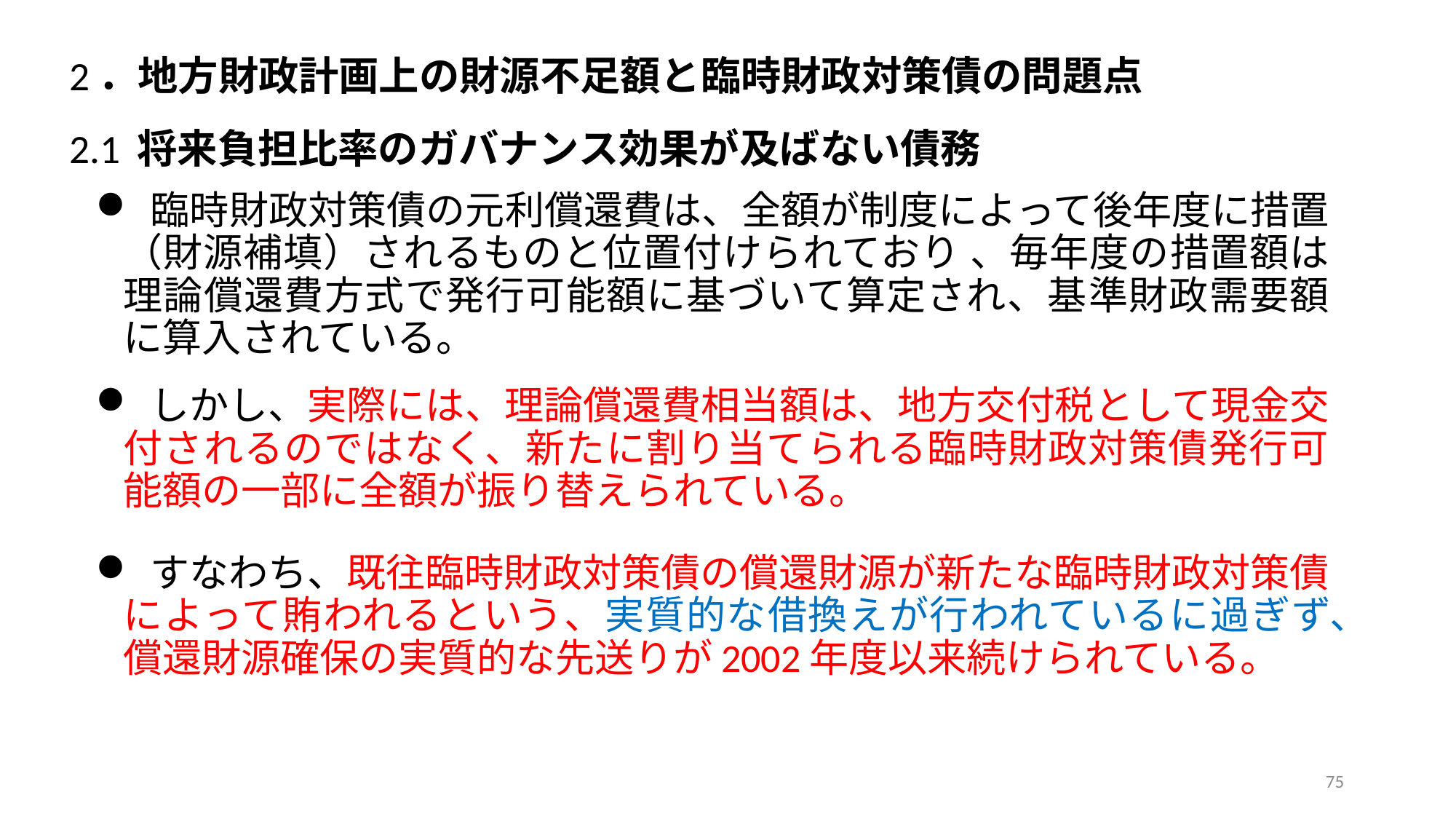

# 2．地方財政計画上の財源不足額と臨時財政対策債の問題点 2.1 将来負担比率のガバナンス効果が及ばない債務
 臨時財政対策債の元利償還費は、全額が制度によって後年度に措置（財源補填）されるものと位置付けられており 、毎年度の措置額は理論償還費方式で発行可能額に基づいて算定され、基準財政需要額に算入されている。
 しかし、実際には、理論償還費相当額は、地方交付税として現金交付されるのではなく、新たに割り当てられる臨時財政対策債発行可能額の一部に全額が振り替えられている。
 すなわち、既往臨時財政対策債の償還財源が新たな臨時財政対策債によって賄われるという、実質的な借換えが行われているに過ぎず、償還財源確保の実質的な先送りが2002年度以来続けられている。
75